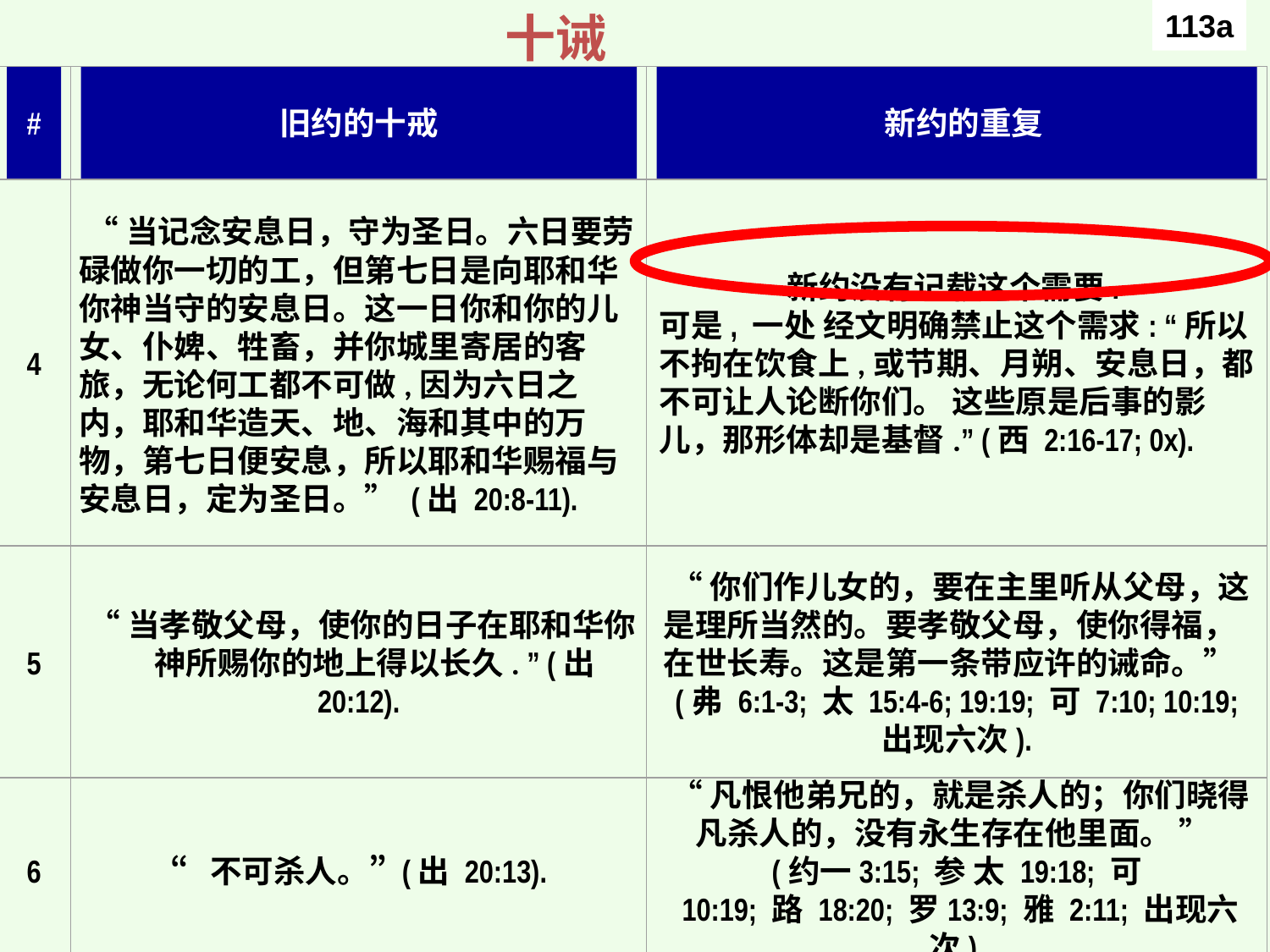

十诫
113a

#

旧约的十戒

 新约的重复

4

 “当记念安息日，守为圣日。六日要劳碌做你一切的工，但第七日是向耶和华你神当守的安息日。这一日你和你的儿女、仆婢、牲畜，并你城里寄居的客旅，无论何工都不可做,因为六日之内，耶和华造天、地、海和其中的万物，第七日便安息，所以耶和华赐福与安息日，定为圣日。” (出 20:8-11).

新约没有记载这个需要.
可是, 一处 经文明确禁止这个需求: “所以不拘在饮食上,或节期、月朔、安息日，都不可让人论断你们。 这些原是后事的影儿，那形体却是基督.” (西 2:16-17; 0x).

5

 “当孝敬父母，使你的日子在耶和华你　神所赐你的地上得以长久. ” (出 20:12).

 “你们作儿女的，要在主里听从父母，这是理所当然的。要孝敬父母，使你得福，在世长寿。这是第一条带应许的诫命。”
 (弗 6:1-3; 太 15:4-6; 19:19; 可 7:10; 10:19;
出现六次).

6

“不可杀人。” (出 20:13).

 “凡恨他弟兄的，就是杀人的；你们晓得凡杀人的，没有永生存在他里面。 ”
(约一3:15; 参 太 19:18; 可
 10:19; 路 18:20; 罗13:9; 雅 2:11; 出现六次).